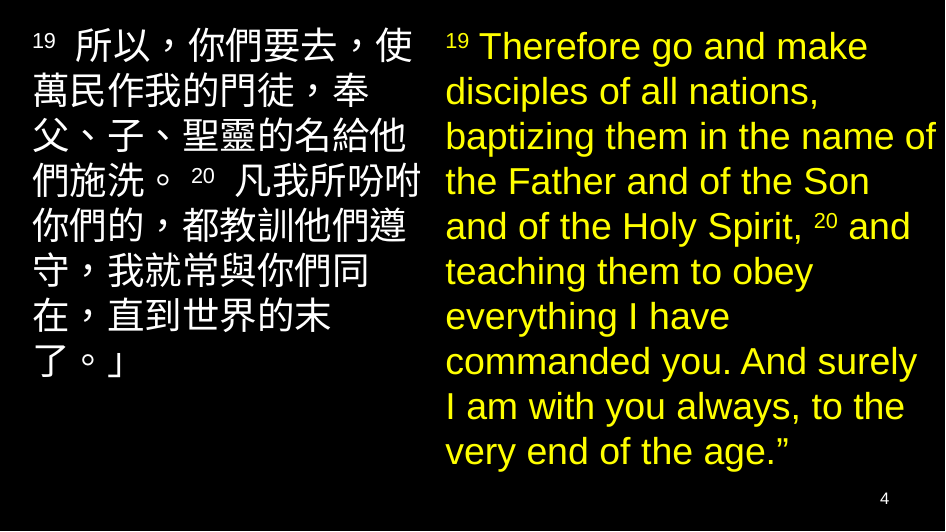

19 所以，你們要去，使萬民作我的門徒，奉父、子、聖靈的名給他們施洗。20 凡我所吩咐你們的，都教訓他們遵守，我就常與你們同在，直到世界的末了。」
19 Therefore go and make disciples of all nations, baptizing them in the name of the Father and of the Son and of the Holy Spirit, 20 and teaching them to obey everything I have commanded you. And surely I am with you always, to the very end of the age.”
4